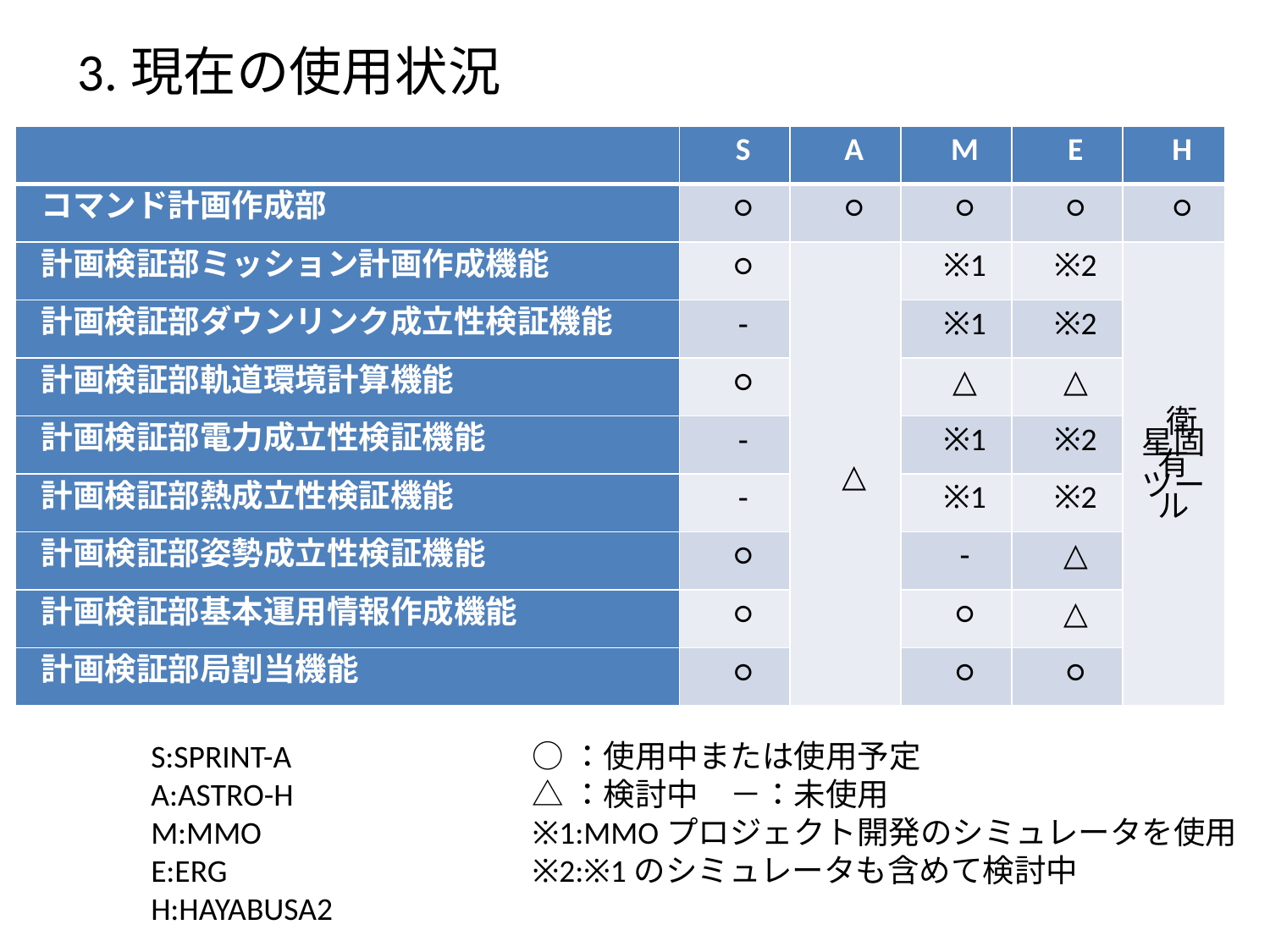

# 3.現在の使用状況
|  | S | A | M | E | H |
| --- | --- | --- | --- | --- | --- |
| コマンド計画作成部 | ○ | ○ | ○ | ○ | ○ |
| 計画検証部ミッション計画作成機能 | ○ | △ | ※1 | ※2 | 衛星固有ツール |
| 計画検証部ダウンリンク成立性検証機能 | ‐ |  | ※1 | ※2 |  |
| 計画検証部軌道環境計算機能 | ○ |  | △ | △ |  |
| 計画検証部電力成立性検証機能 | ‐ |  | ※1 | ※2 |  |
| 計画検証部熱成立性検証機能 | ‐ |  | ※1 | ※2 |  |
| 計画検証部姿勢成立性検証機能 | ○ |  | ‐ | △ |  |
| 計画検証部基本運用情報作成機能 | ○ |  | ○ | △ |  |
| 計画検証部局割当機能 | ○ |  | ○ | ○ |  |
S:SPRINT-A
A:ASTRO-H
M:MMO
E:ERG
H:HAYABUSA2
○：使用中または使用予定
△：検討中　－：未使用
※1:MMOプロジェクト開発のシミュレータを使用
※2:※1のシミュレータも含めて検討中